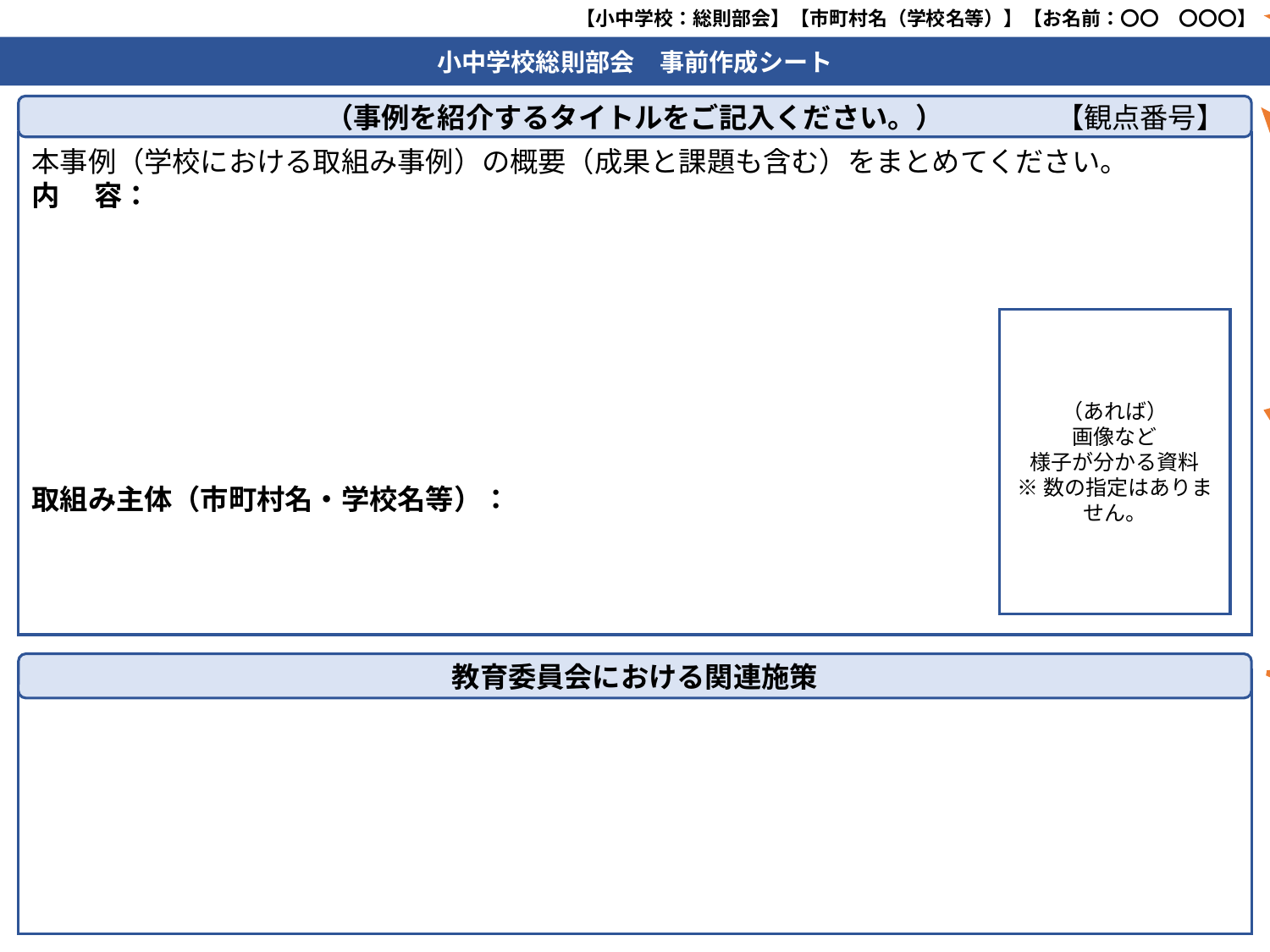

【小中学校：総則部会】【市町村名（学校名等）】【お名前：〇〇　〇〇〇】
各【】については、市町村名と学校名等やお名前を入力してください。
小中学校総則部会　事前作成シート
【観点番号】に①や②を入力してください。
例、 【観点番号①】

凡例
①…９年間を見通した資質・能力の育成に向けた教育課程の編成方針
②…主体的・対話的で深い学びの実現に向けた授業改善
【観点番号】
（事例を紹介するタイトルをご記入ください。）

本事例（学校における取組み事例）の概要（成果と課題も含む）をまとめてください。
内　 容：

取組み主体（市町村名・学校名等）：

（あれば）
画像など
様子が分かる資料
※数の指定はありません。
・記載内容に応じて、枠の大きさなど、様式は適宜変更していただいてかまいません。
・事例が複数ある場合は、スライドを複製してご活用ください。
・特に協議したい事例について、1枚めに記載をお願いします。
教育委員会における関連施策

無ければ、枠を削除してください。